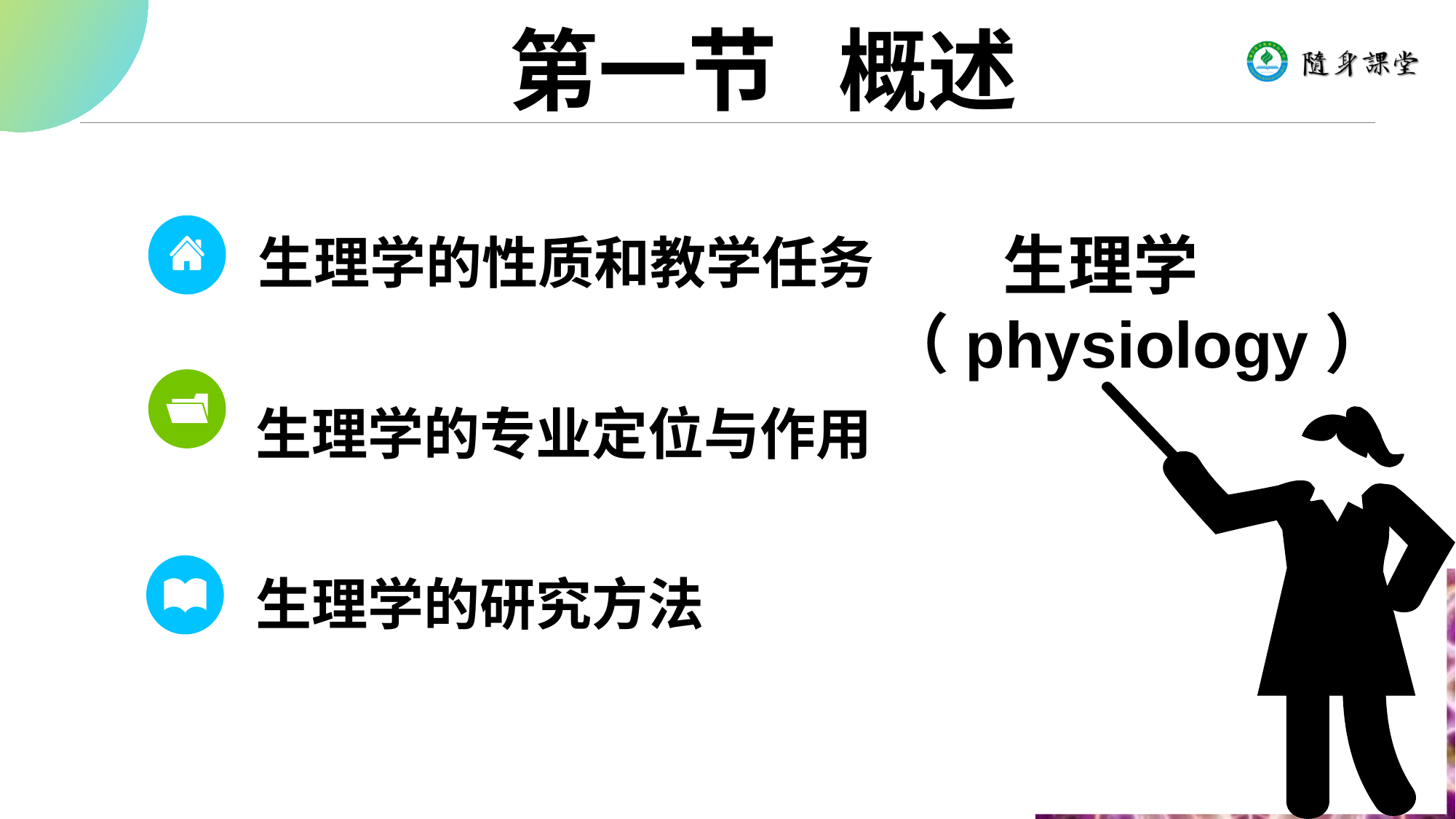

第一节   概述
生理学的性质和教学任务

       生理学
（physiology）

生理学的专业定位与作用

生理学的研究方法